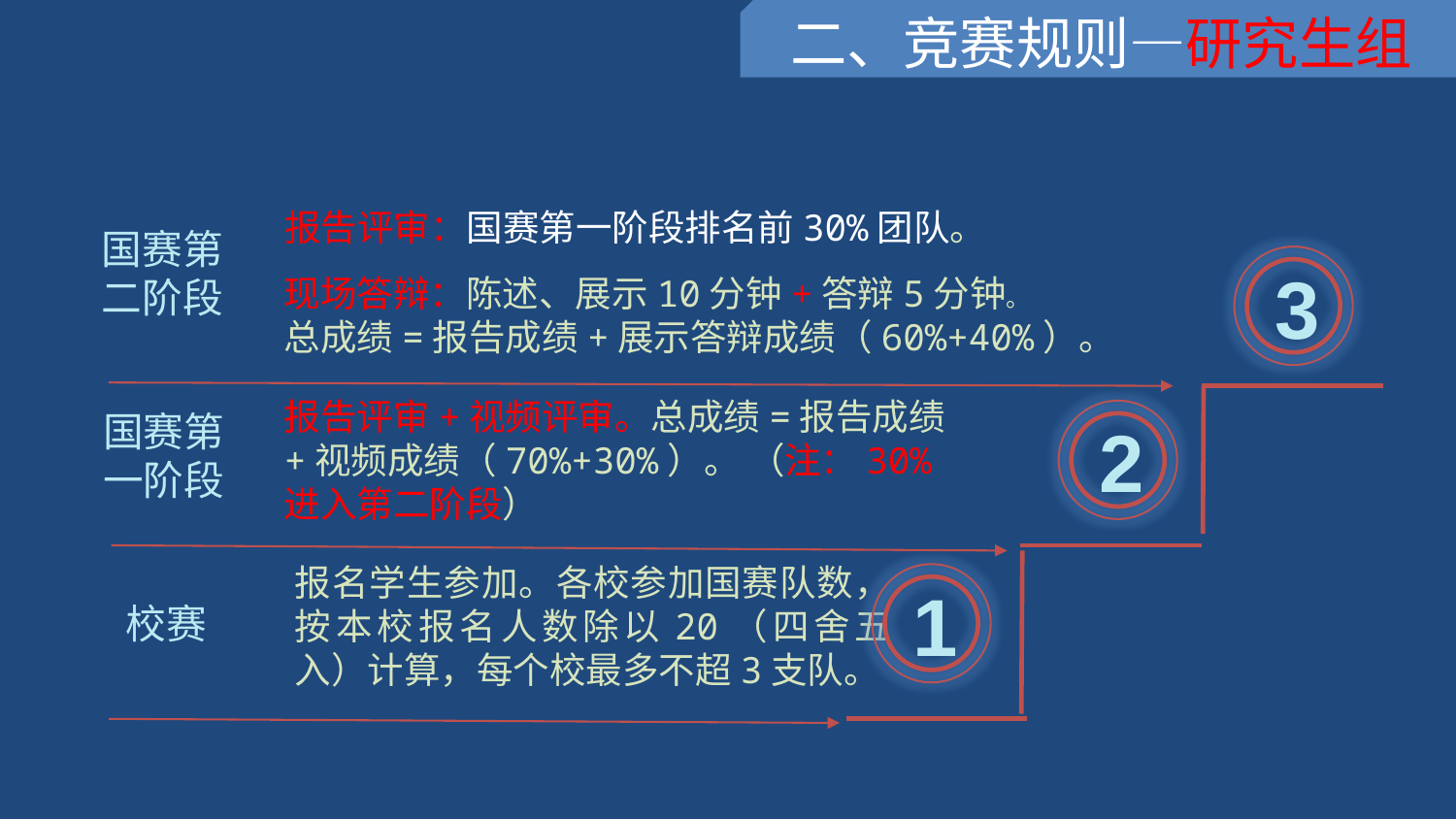

二、竞赛规则—研究生组
报告评审：国赛第一阶段排名前30%团队。
国赛第二阶段
现场答辩：陈述、展示10分钟+答辩5分钟。
总成绩=报告成绩+展示答辩成绩（60%+40%）。

3

报告评审+视频评审。总成绩=报告成绩+视频成绩（70%+30%）。 （注：30%进入第二阶段）
国赛第一阶段
报名学生参加。各校参加国赛队数，按本校报名人数除以20（四舍五入）计算，每个校最多不超3支队。

2

1

校赛